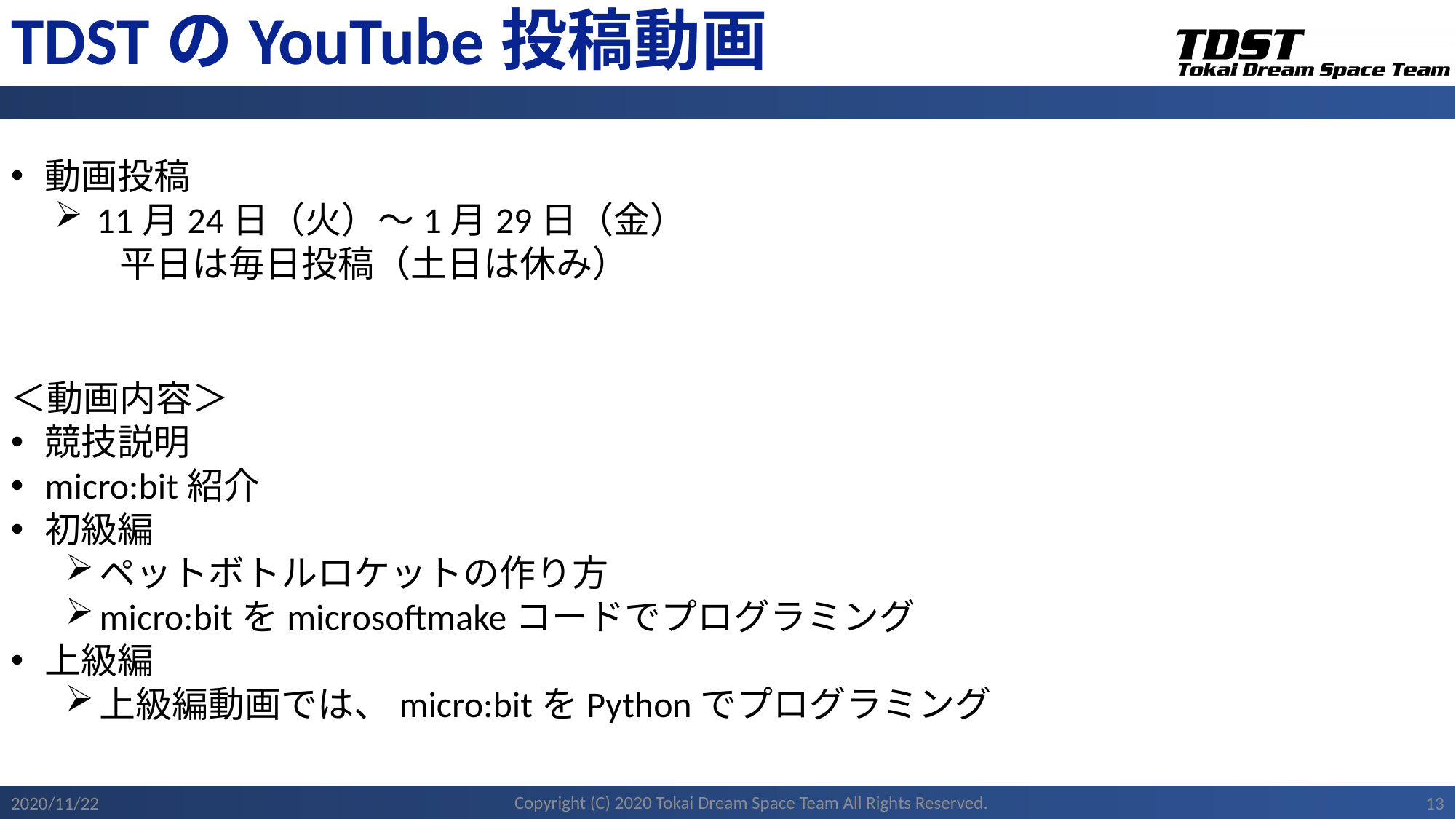

# TDSTのYouTube投稿動画
動画投稿
11月24日（火）〜1月29日（金）
　　　平日は毎日投稿（土日は休み）
＜動画内容＞
競技説明
micro:bit紹介
初級編
ペットボトルロケットの作り方
micro:bitをmicrosoftmakeコードでプログラミング
上級編
上級編動画では、micro:bitをPythonでプログラミング
Copyright (C) 2020 Tokai Dream Space Team All Rights Reserved.
2020/11/22
13